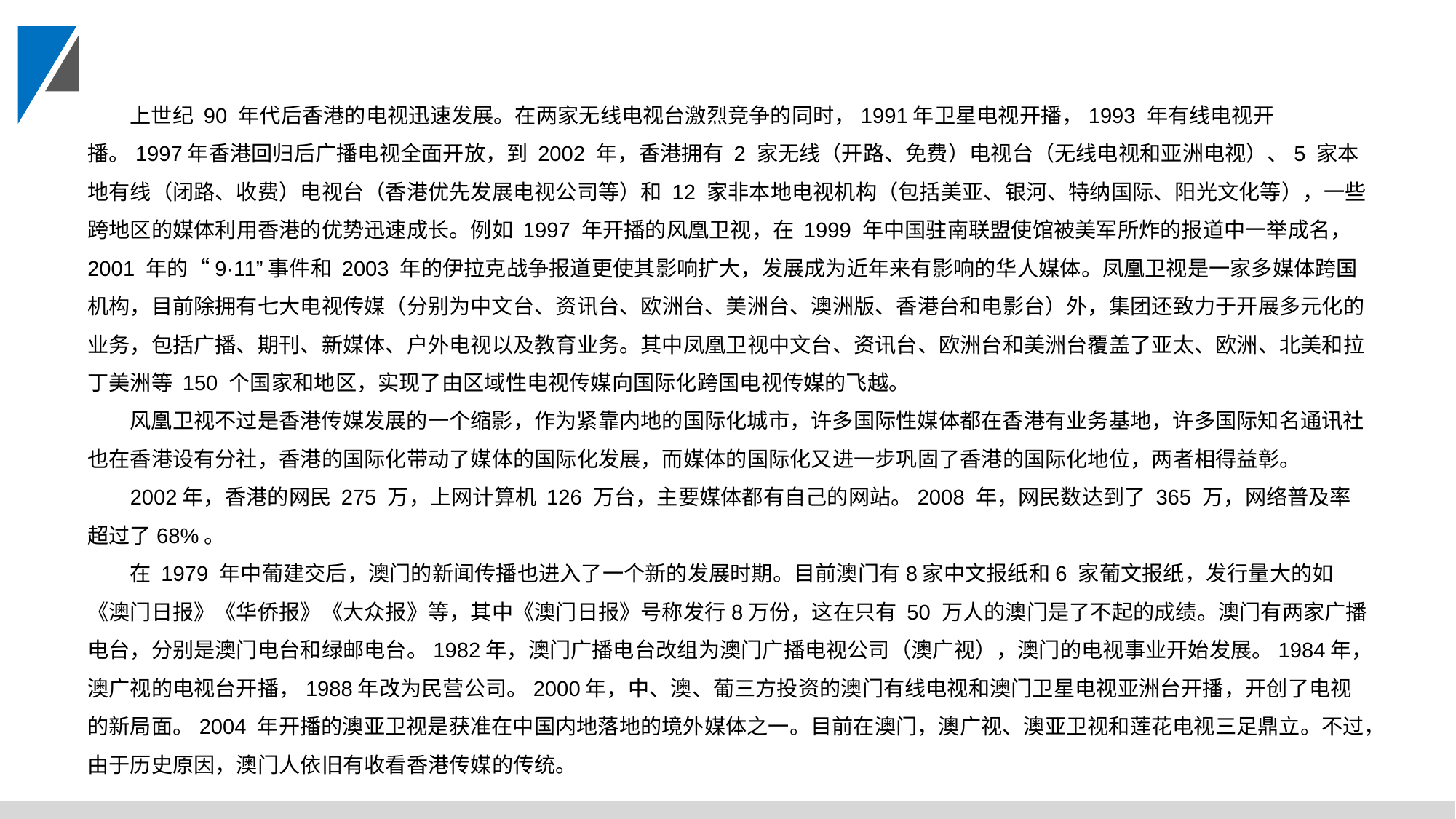

上世纪 90 年代后香港的电视迅速发展。在两家无线电视台激烈竞争的同时，1991年卫星电视开播，1993 年有线电视开播。1997年香港回归后广播电视全面开放，到 2002 年，香港拥有 2 家无线（开路、免费）电视台（无线电视和亚洲电视）、5 家本地有线（闭路、收费）电视台（香港优先发展电视公司等）和 12 家非本地电视机构（包括美亚、银河、特纳国际、阳光文化等），一些跨地区的媒体利用香港的优势迅速成长。例如 1997 年开播的风凰卫视，在 1999 年中国驻南联盟使馆被美军所炸的报道中一举成名，2001 年的“9·11”事件和 2003 年的伊拉克战争报道更使其影响扩大，发展成为近年来有影响的华人媒体。凤凰卫视是一家多媒体跨国机构，目前除拥有七大电视传媒（分别为中文台、资讯台、欧洲台、美洲台、澳洲版、香港台和电影台）外，集团还致力于开展多元化的业务，包括广播、期刊、新媒体、户外电视以及教育业务。其中凤凰卫视中文台、资讯台、欧洲台和美洲台覆盖了亚太、欧洲、北美和拉丁美洲等 150 个国家和地区，实现了由区域性电视传媒向国际化跨国电视传媒的飞越。
风凰卫视不过是香港传媒发展的一个缩影，作为紧靠内地的国际化城市，许多国际性媒体都在香港有业务基地，许多国际知名通讯社也在香港设有分社，香港的国际化带动了媒体的国际化发展，而媒体的国际化又进一步巩固了香港的国际化地位，两者相得益彰。
2002年，香港的网民 275 万，上网计算机 126 万台，主要媒体都有自己的网站。2008 年，网民数达到了 365 万，网络普及率超过了68%。
在 1979 年中葡建交后，澳门的新闻传播也进入了一个新的发展时期。目前澳门有8家中文报纸和6 家葡文报纸，发行量大的如《澳门日报》《华侨报》《大众报》等，其中《澳门日报》号称发行8万份，这在只有 50 万人的澳门是了不起的成绩。澳门有两家广播电台，分别是澳门电台和绿邮电台。1982年，澳门广播电台改组为澳门广播电视公司（澳广视），澳门的电视事业开始发展。1984年，澳广视的电视台开播，1988年改为民营公司。2000年，中、澳、葡三方投资的澳门有线电视和澳门卫星电视亚洲台开播，开创了电视的新局面。2004 年开播的澳亚卫视是获准在中国内地落地的境外媒体之一。目前在澳门，澳广视、澳亚卫视和莲花电视三足鼎立。不过，由于历史原因，澳门人依旧有收看香港传媒的传统。